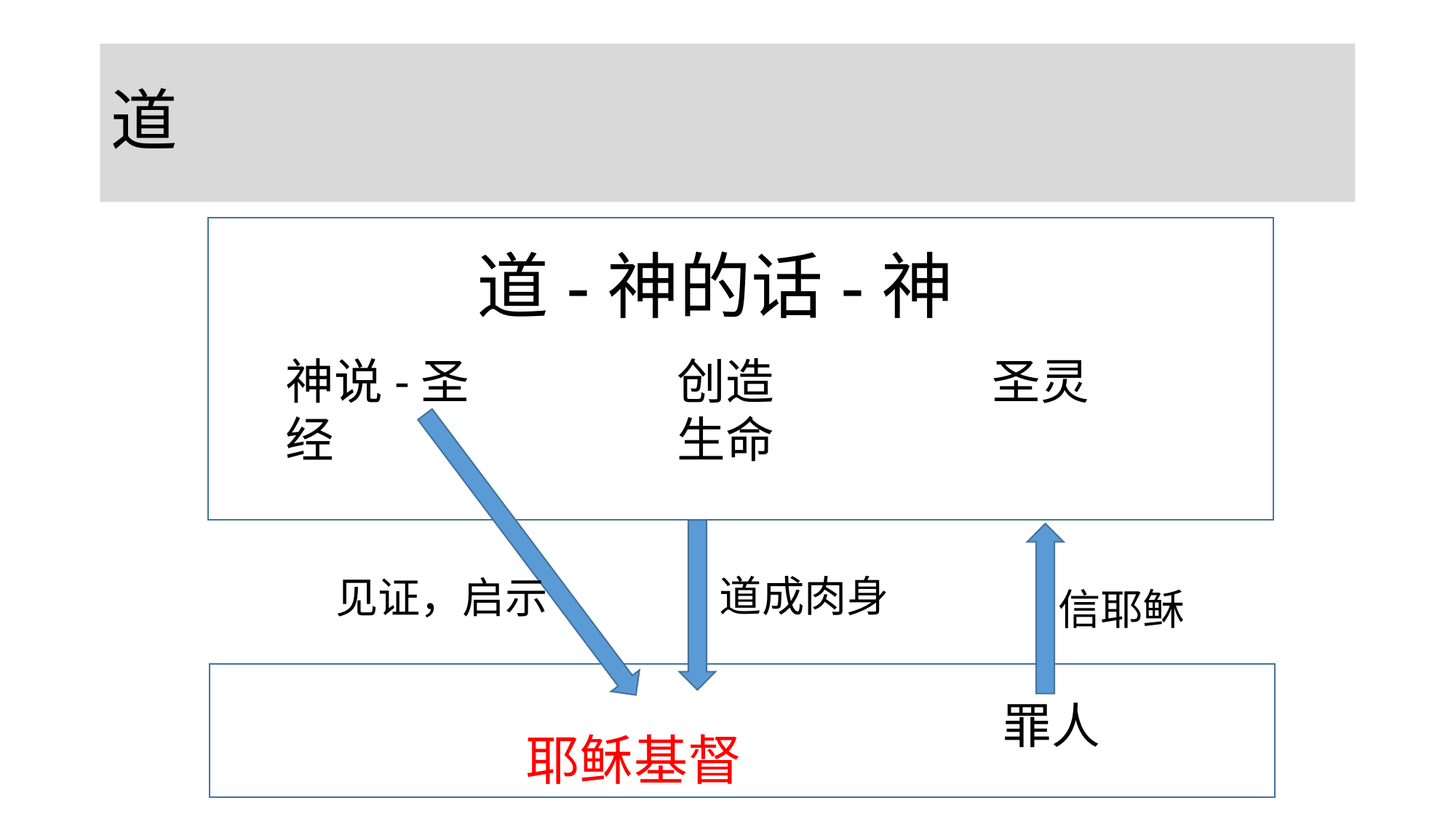

# 道
                             道-神的话-神

                                 耶稣基督

创造
生命
圣灵
神说-圣经

道成肉身
见证，启示
信耶稣

罪人